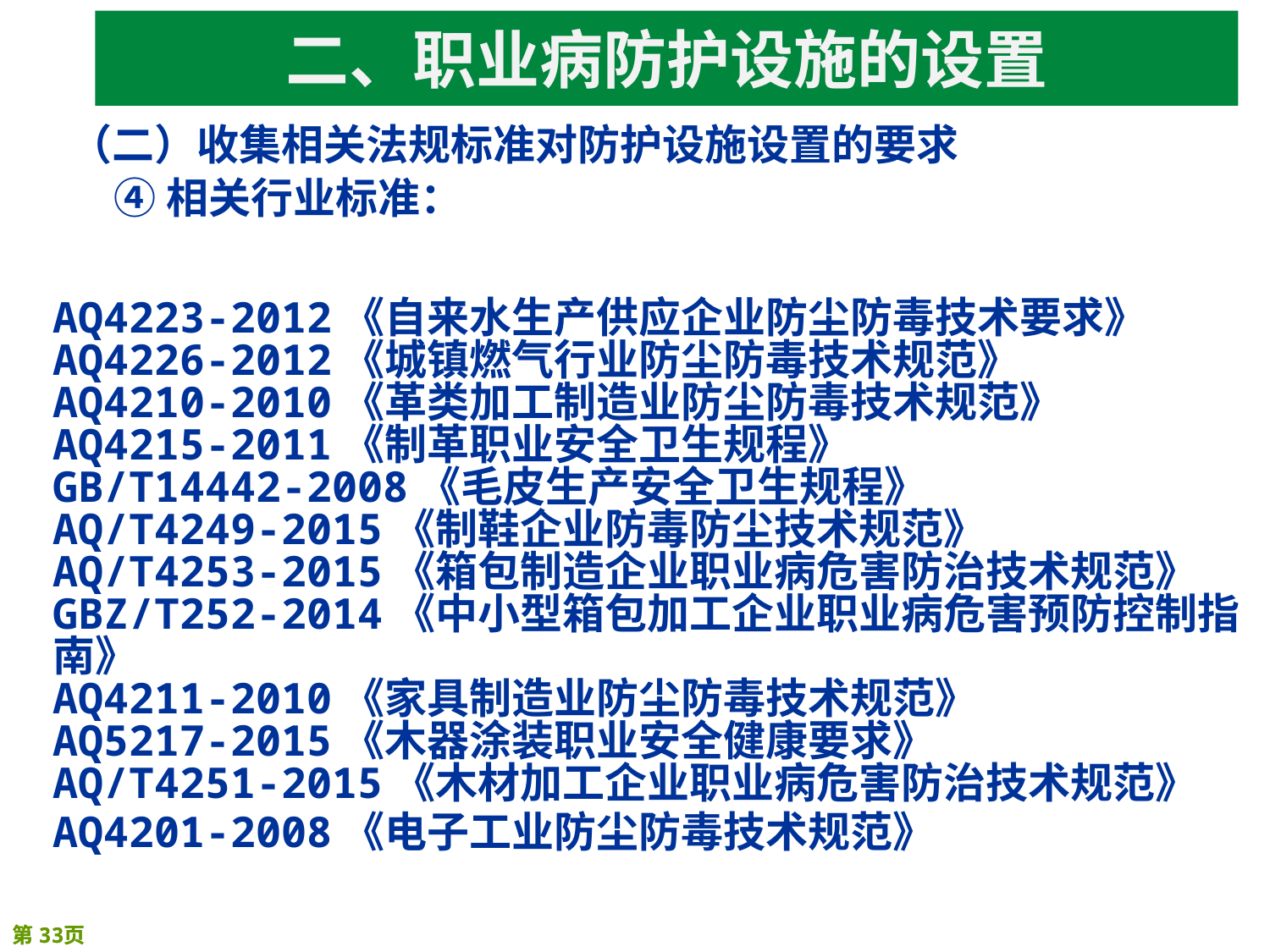

二、职业病防护设施的设置
（二）收集相关法规标准对防护设施设置的要求
④相关行业标准：
AQ4223-2012《自来水生产供应企业防尘防毒技术要求》
AQ4226-2012《城镇燃气行业防尘防毒技术规范》
AQ4210-2010《革类加工制造业防尘防毒技术规范》
AQ4215-2011《制革职业安全卫生规程》
GB/T14442-2008《毛皮生产安全卫生规程》
AQ/T4249-2015《制鞋企业防毒防尘技术规范》
AQ/T4253-2015《箱包制造企业职业病危害防治技术规范》
GBZ/T252-2014《中小型箱包加工企业职业病危害预防控制指南》
AQ4211-2010《家具制造业防尘防毒技术规范》
AQ5217-2015《木器涂装职业安全健康要求》
AQ/T4251-2015《木材加工企业职业病危害防治技术规范》
AQ4201-2008《电子工业防尘防毒技术规范》